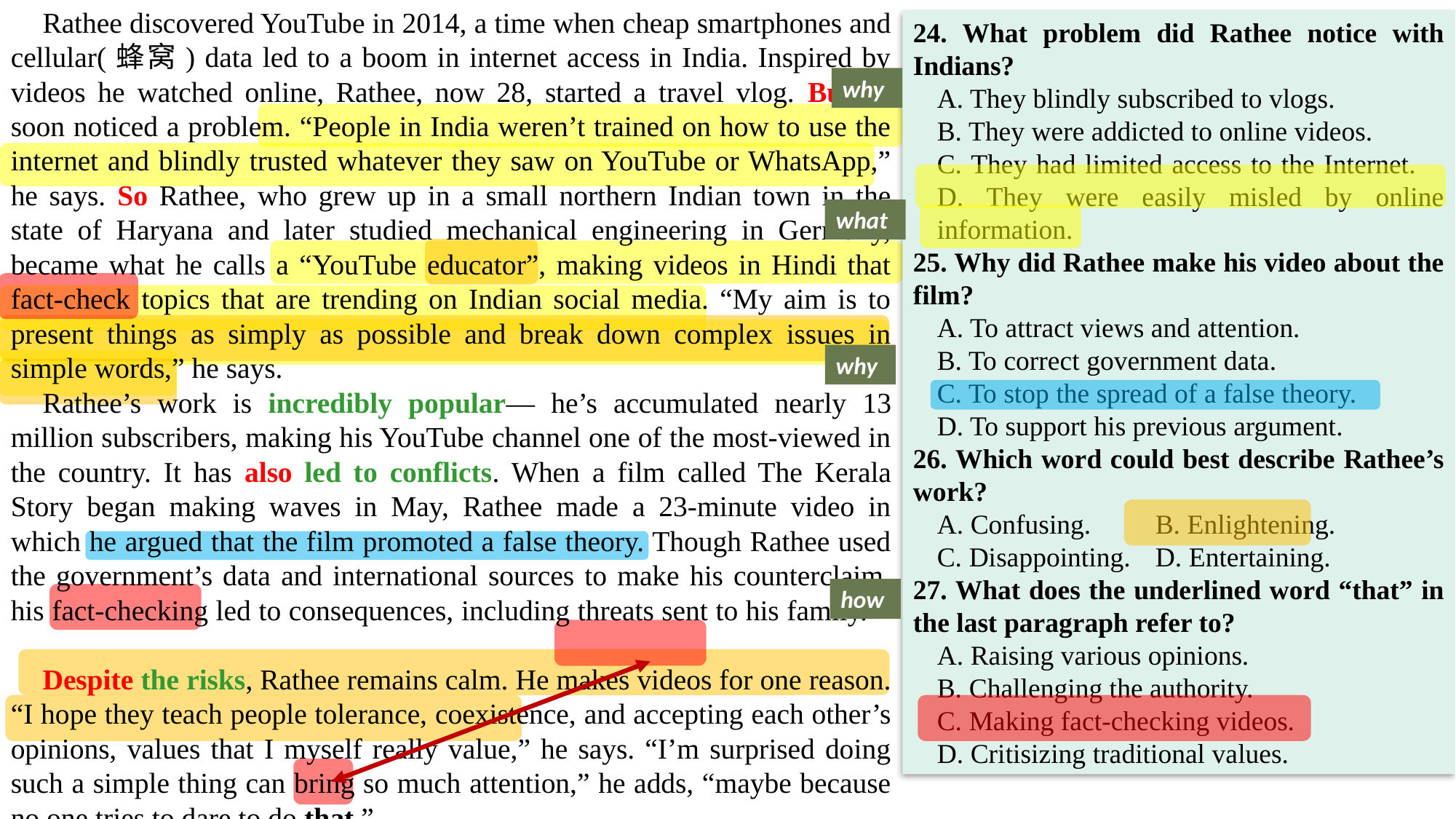

Rathee discovered YouTube in 2014, a time when cheap smartphones and cellular(蜂窝) data led to a boom in internet access in India. Inspired by videos he watched online, Rathee, now 28, started a travel vlog. But he soon noticed a problem. “People in India weren’t trained on how to use the internet and blindly trusted whatever they saw on YouTube or WhatsApp,” he says. So Rathee, who grew up in a small northern Indian town in the state of Haryana and later studied mechanical engineering in Germany, became what he calls a “YouTube educator”, making videos in Hindi that fact-check topics that are trending on Indian social media. “My aim is to present things as simply as possible and break down complex issues in simple words,” he says.
Rathee’s work is incredibly popular— he’s accumulated nearly 13 million subscribers, making his YouTube channel one of the most-viewed in the country. It has also led to conflicts. When a film called The Kerala Story began making waves in May, Rathee made a 23-minute video in which he argued that the film promoted a false theory. Though Rathee used the government’s data and international sources to make his counterclaim, his fact-checking led to consequences, including threats sent to his family.
Despite the risks, Rathee remains calm. He makes videos for one reason. “I hope they teach people tolerance, coexistence, and accepting each other’s opinions, values that I myself really value,” he says. “I’m surprised doing such a simple thing can bring so much attention,” he adds, “maybe because no one tries to dare to do that.”
24. What problem did Rathee notice with Indians?
A. They blindly subscribed to vlogs.
B. They were addicted to online videos.
C. They had limited access to the Internet.    D. They were easily misled by online information.
25. Why did Rathee make his video about the film?
A. To attract views and attention.
B. To correct government data.
C. To stop the spread of a false theory.
D. To support his previous argument.
26. Which word could best describe Rathee’s work?
A. Confusing.  	B. Enlightening.
C. Disappointing.	D. Entertaining.
27. What does the underlined word “that” in the last paragraph refer to?
A. Raising various opinions.
B. Challenging the authority.
C. Making fact-checking videos.
D. Critisizing traditional values.
why

what

why

how